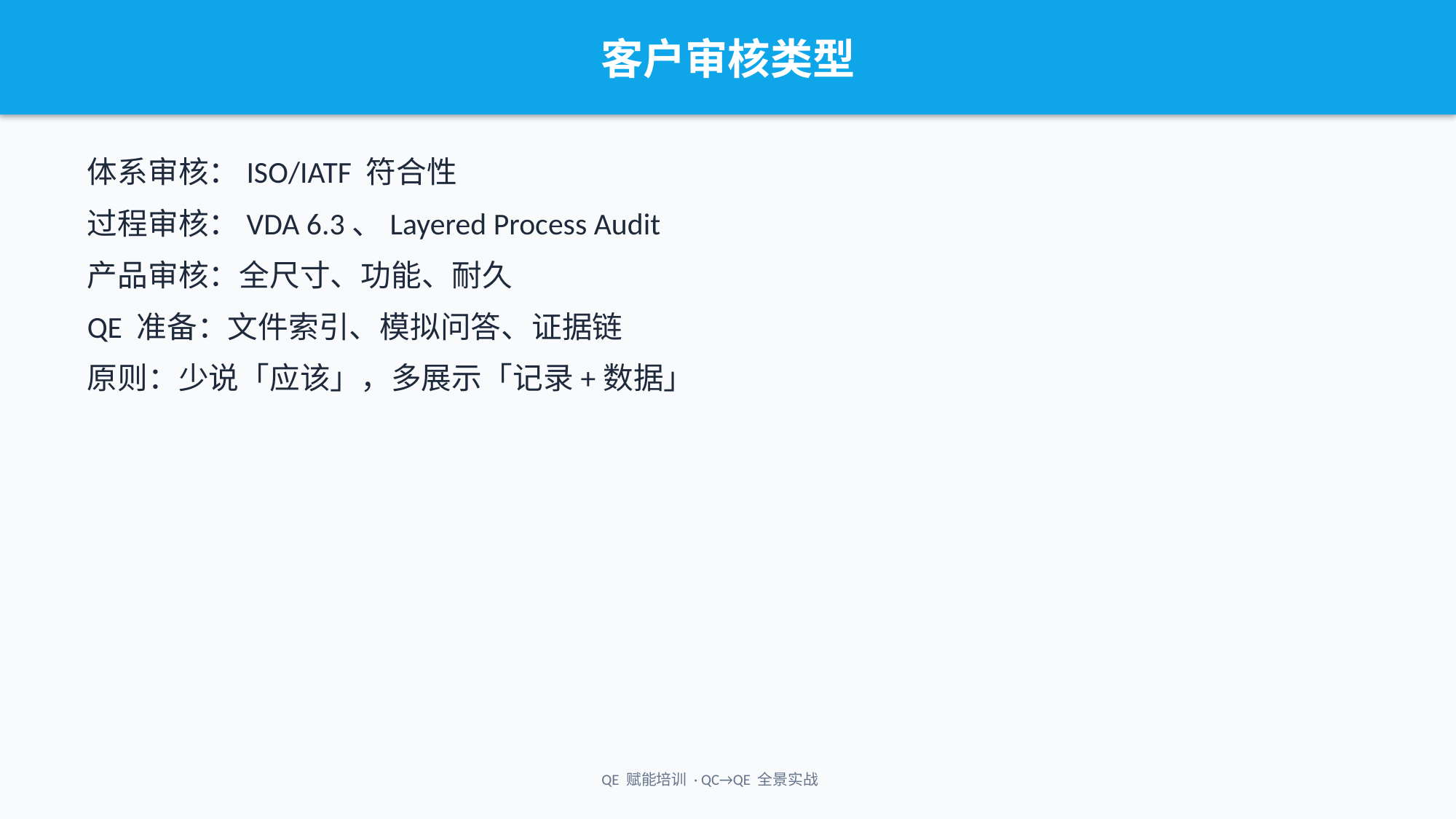

客户审核类型
体系审核：ISO/IATF 符合性
过程审核：VDA 6.3、Layered Process Audit
产品审核：全尺寸、功能、耐久
QE 准备：文件索引、模拟问答、证据链
原则：少说「应该」，多展示「记录+数据」
QE 赋能培训 · QC→QE 全景实战